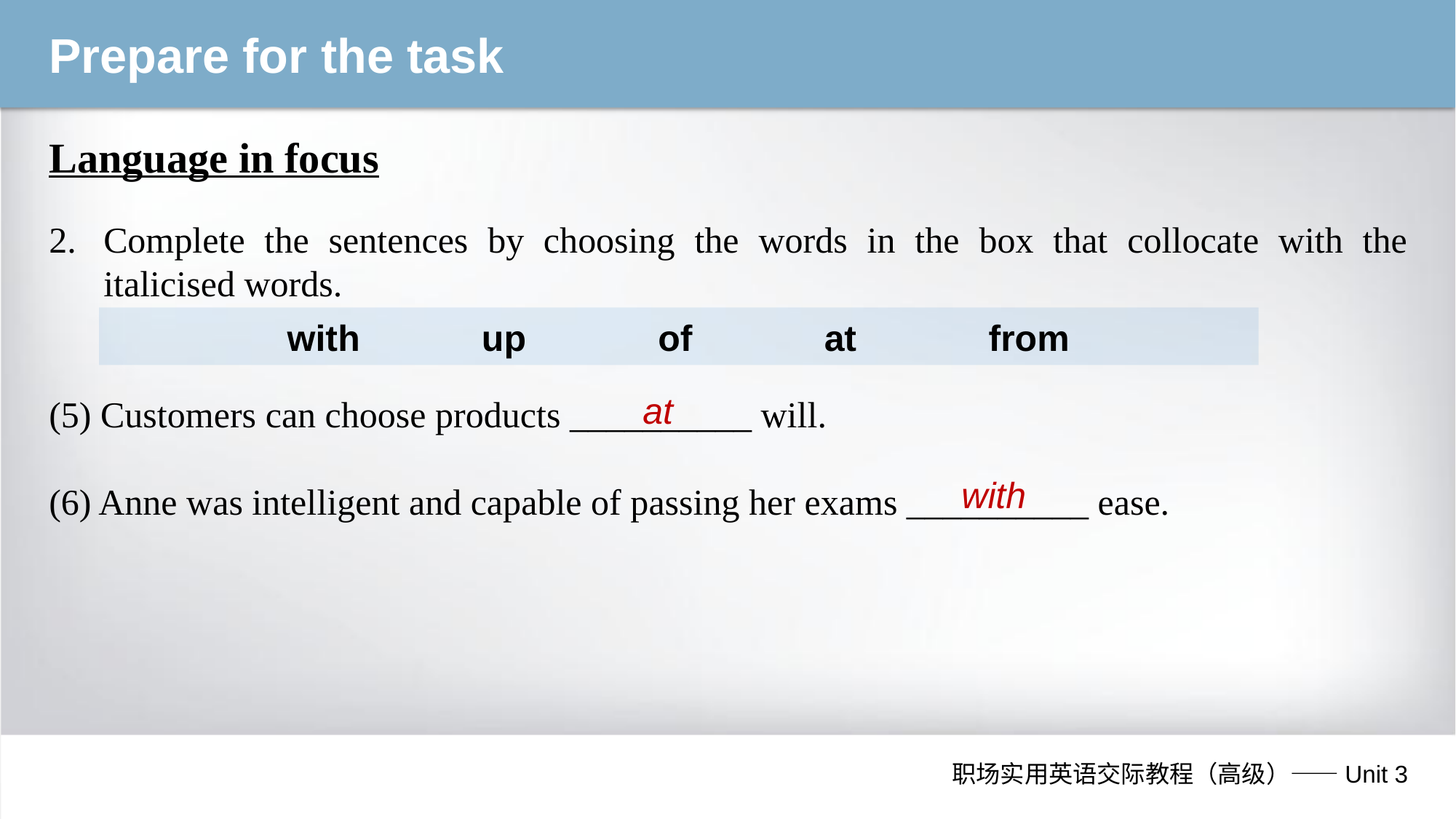

Prepare for the task
Language in focus
Complete the sentences by choosing the words in the box that collocate with the italicised words.

(5) Customers can choose products __________ will.

(6) Anne was intelligent and capable of passing her exams __________ ease.

with            up             of             at             from
at
with
职场实用英语交际教程（高级）——Unit 3